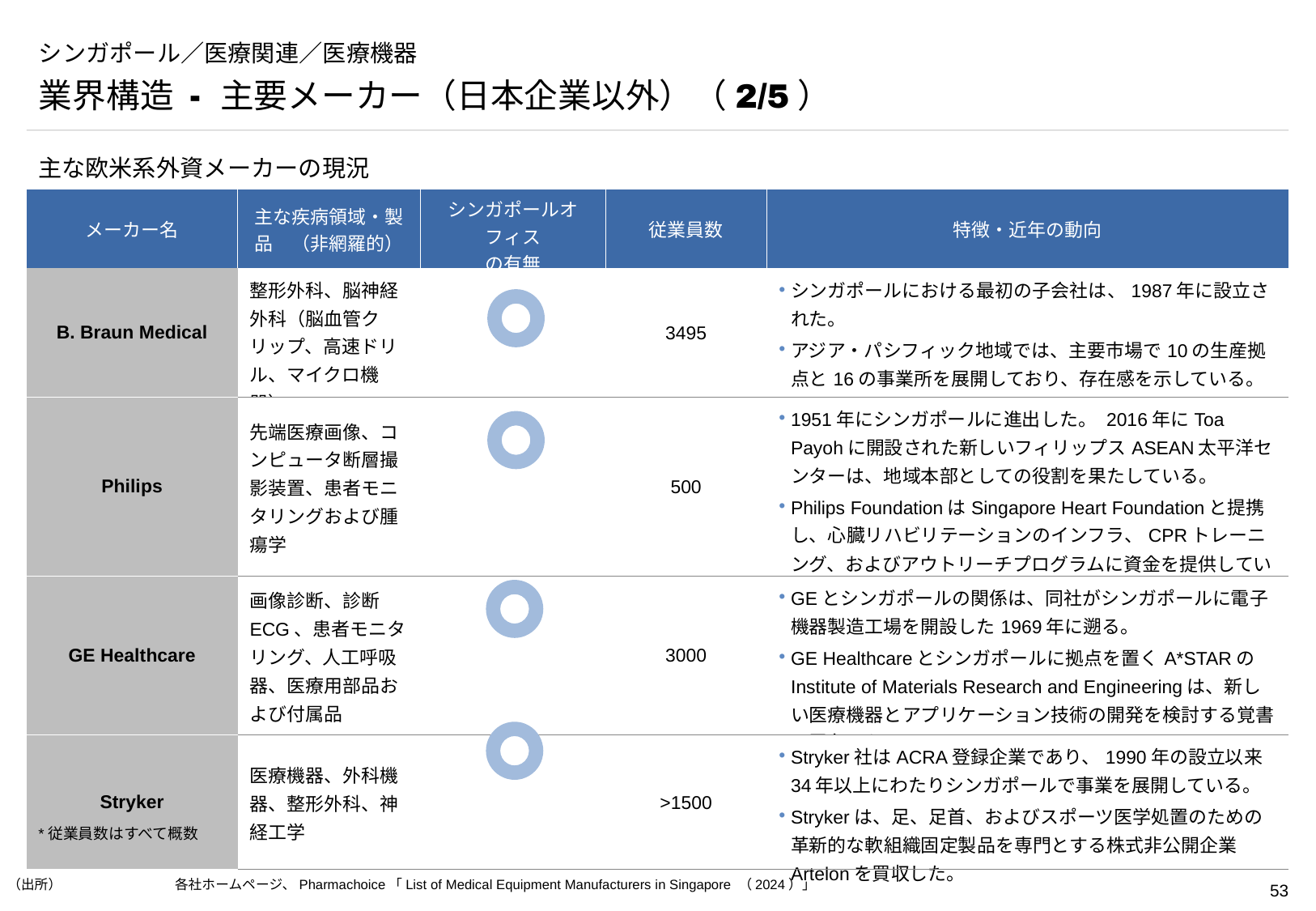

# シンガポール／医療関連／医療機器
業界構造 - 主要メーカー（日本企業以外）（2/5）
主な欧米系外資メーカーの現況
| メーカー名 | 主な疾病領域・製品　（非網羅的） | シンガポールオフィス の有無 | 従業員数 | 特徴・近年の動向 |
| --- | --- | --- | --- | --- |
| B. Braun Medical | 整形外科、脳神経外科（脳血管クリップ、高速ドリル、マイクロ機器） |  | 3495 | シンガポールにおける最初の子会社は、1987年に設立された。 アジア・パシフィック地域では、主要市場で10の生産拠点と16の事業所を展開しており、存在感を示している。 |
| Philips | 先端医療画像、コンピュータ断層撮影装置、患者モニタリングおよび腫瘍学 |  | 500 | 1951年にシンガポールに進出した。 2016年にToa Payohに開設された新しいフィリップスASEAN太平洋センターは、地域本部としての役割を果たしている。 Philips FoundationはSingapore Heart Foundationと提携し、心臓リハビリテーションのインフラ、CPRトレーニング、およびアウトリーチプログラムに資金を提供している。 |
| GE Healthcare | 画像診断、診断ECG、患者モニタリング、人工呼吸器、医療用部品および付属品 |  | 3000 | GEとシンガポールの関係は、同社がシンガポールに電子機器製造工場を開設した1969年に遡る。 GE Healthcareとシンガポールに拠点を置くA\*STARのInstitute of Materials Research and Engineeringは、新しい医療機器とアプリケーション技術の開発を検討する覚書に署名した。 |
| Stryker | 医療機器、外科機器、整形外科、神経工学 |  | >1500 | Stryker社はACRA登録企業であり、1990年の設立以来34年以上にわたりシンガポールで事業を展開している。 Strykerは、足、足首、およびスポーツ医学処置のための革新的な軟組織固定製品を専門とする株式非公開企業Artelonを買収した。 |

*従業員数はすべて概数
（出所）	各社ホームページ、Pharmachoice「List of Medical Equipment Manufacturers in Singapore （2024）」